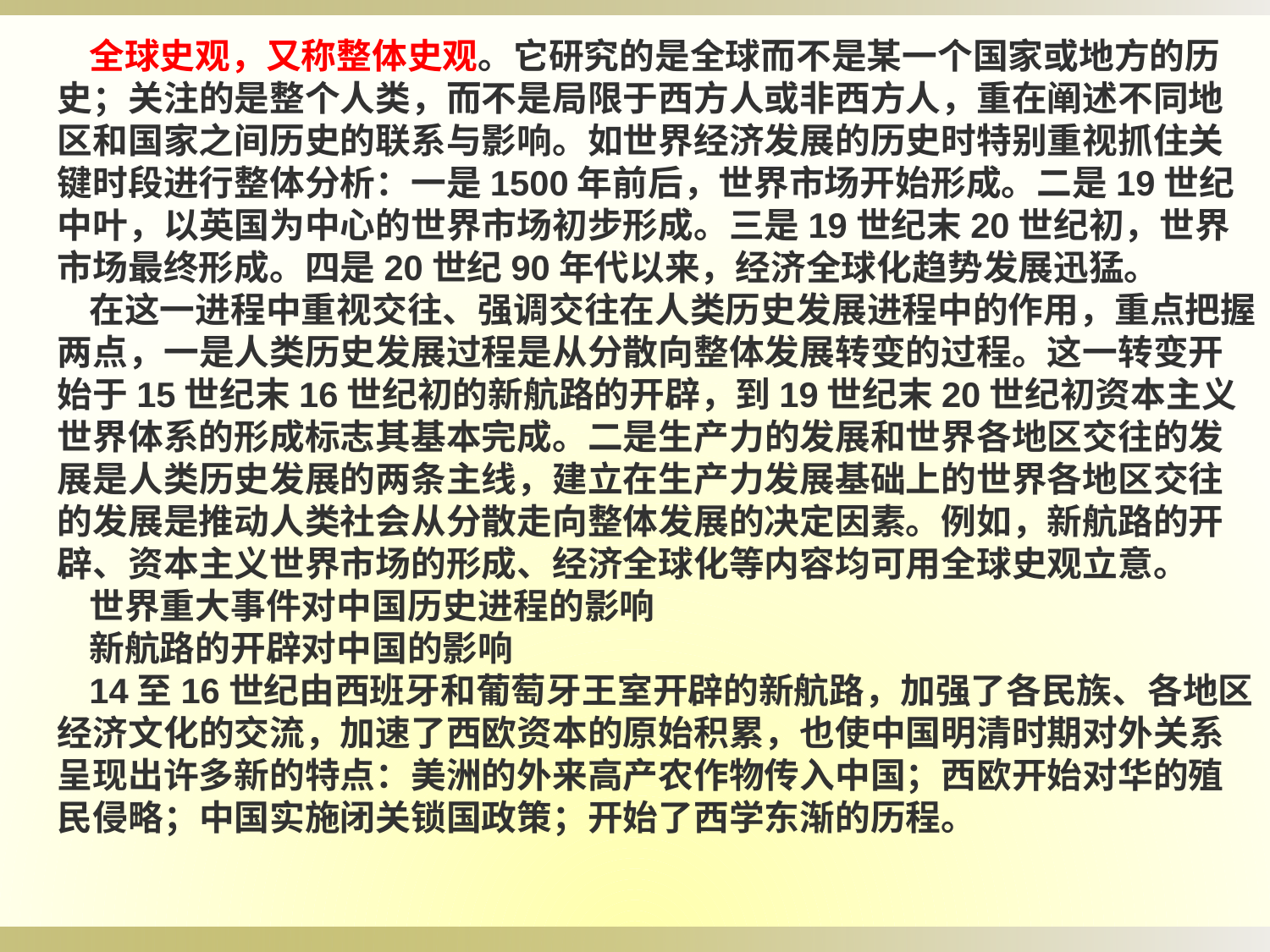

全球史观，又称整体史观。它研究的是全球而不是某一个国家或地方的历史；关注的是整个人类，而不是局限于西方人或非西方人，重在阐述不同地区和国家之间历史的联系与影响。如世界经济发展的历史时特别重视抓住关键时段进行整体分析：一是1500年前后，世界市场开始形成。二是19世纪中叶，以英国为中心的世界市场初步形成。三是19世纪末20世纪初，世界市场最终形成。四是20世纪90年代以来，经济全球化趋势发展迅猛。
在这一进程中重视交往、强调交往在人类历史发展进程中的作用，重点把握两点，一是人类历史发展过程是从分散向整体发展转变的过程。这一转变开始于15世纪末16世纪初的新航路的开辟，到19世纪末20世纪初资本主义世界体系的形成标志其基本完成。二是生产力的发展和世界各地区交往的发展是人类历史发展的两条主线，建立在生产力发展基础上的世界各地区交往的发展是推动人类社会从分散走向整体发展的决定因素。例如，新航路的开辟、资本主义世界市场的形成、经济全球化等内容均可用全球史观立意。
世界重大事件对中国历史进程的影响
新航路的开辟对中国的影响
14至16世纪由西班牙和葡萄牙王室开辟的新航路，加强了各民族、各地区经济文化的交流，加速了西欧资本的原始积累，也使中国明清时期对外关系呈现出许多新的特点：美洲的外来高产农作物传入中国；西欧开始对华的殖民侵略；中国实施闭关锁国政策；开始了西学东渐的历程。